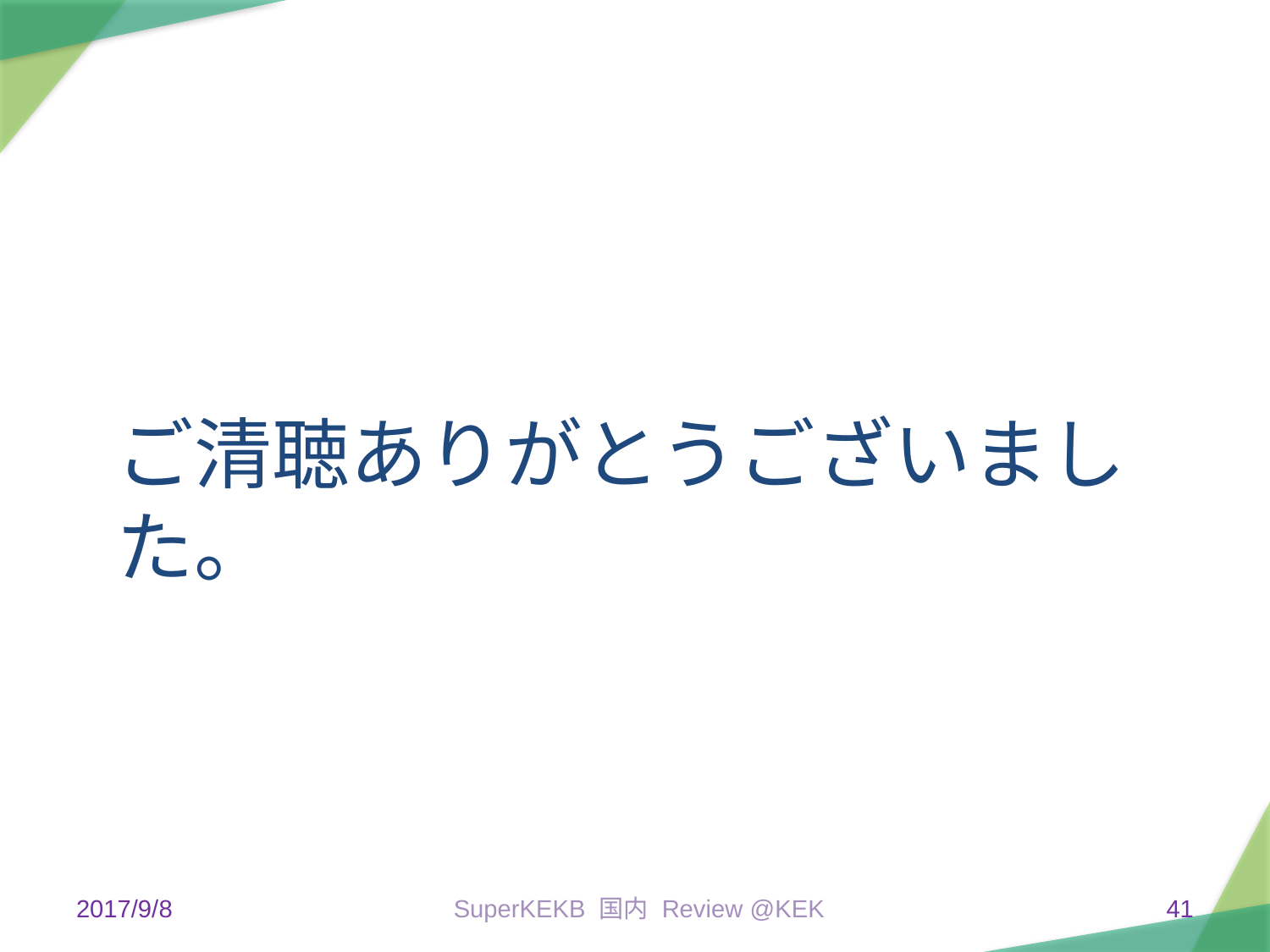

ご清聴ありがとうございました。
2017/9/8
SuperKEKB 国内 Review @KEK
41